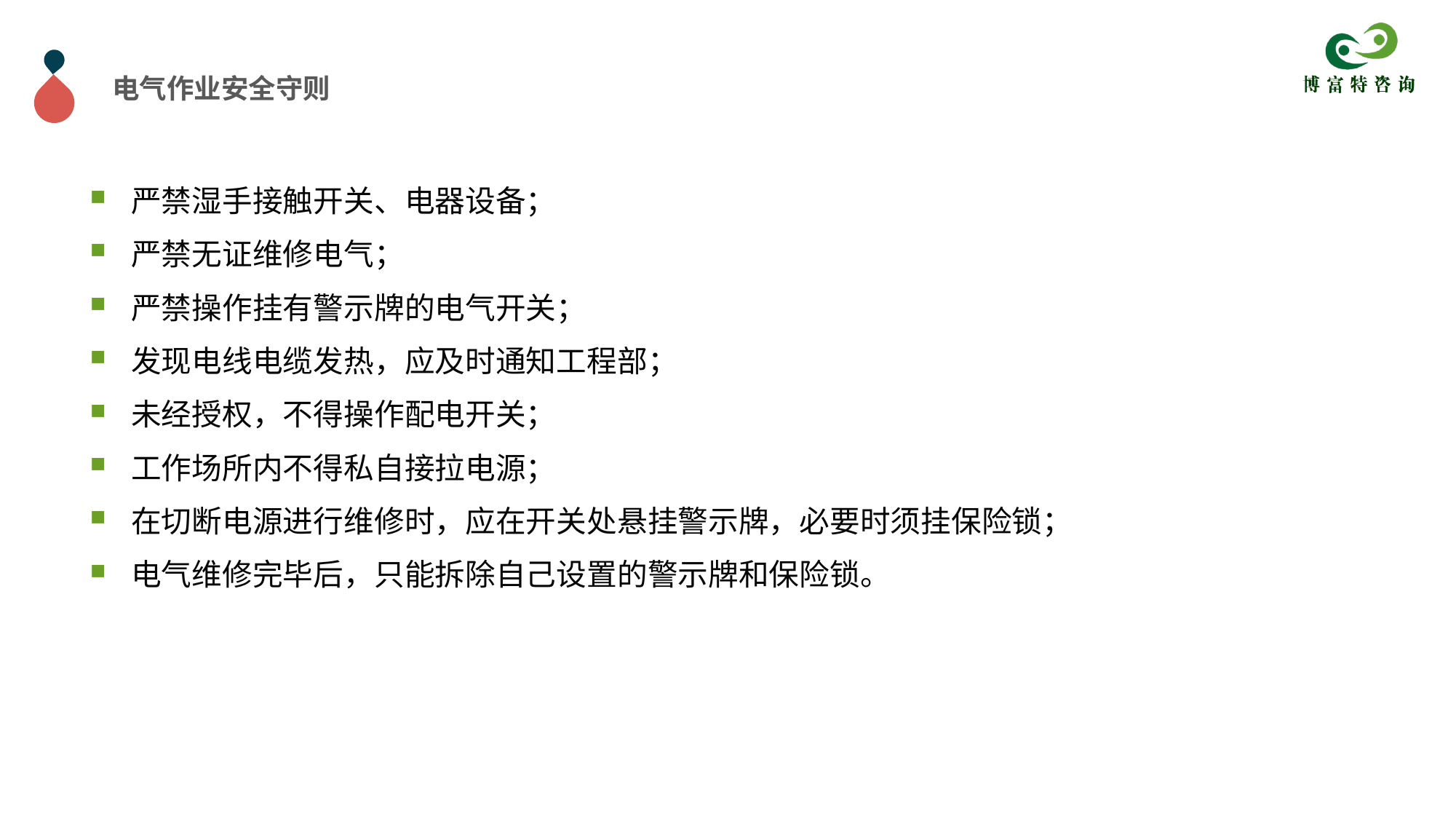

电气作业安全守则
严禁湿手接触开关、电器设备；
严禁无证维修电气；
严禁操作挂有警示牌的电气开关；
发现电线电缆发热，应及时通知工程部；
未经授权，不得操作配电开关；
工作场所内不得私自接拉电源；
在切断电源进行维修时，应在开关处悬挂警示牌，必要时须挂保险锁；
电气维修完毕后，只能拆除自己设置的警示牌和保险锁。